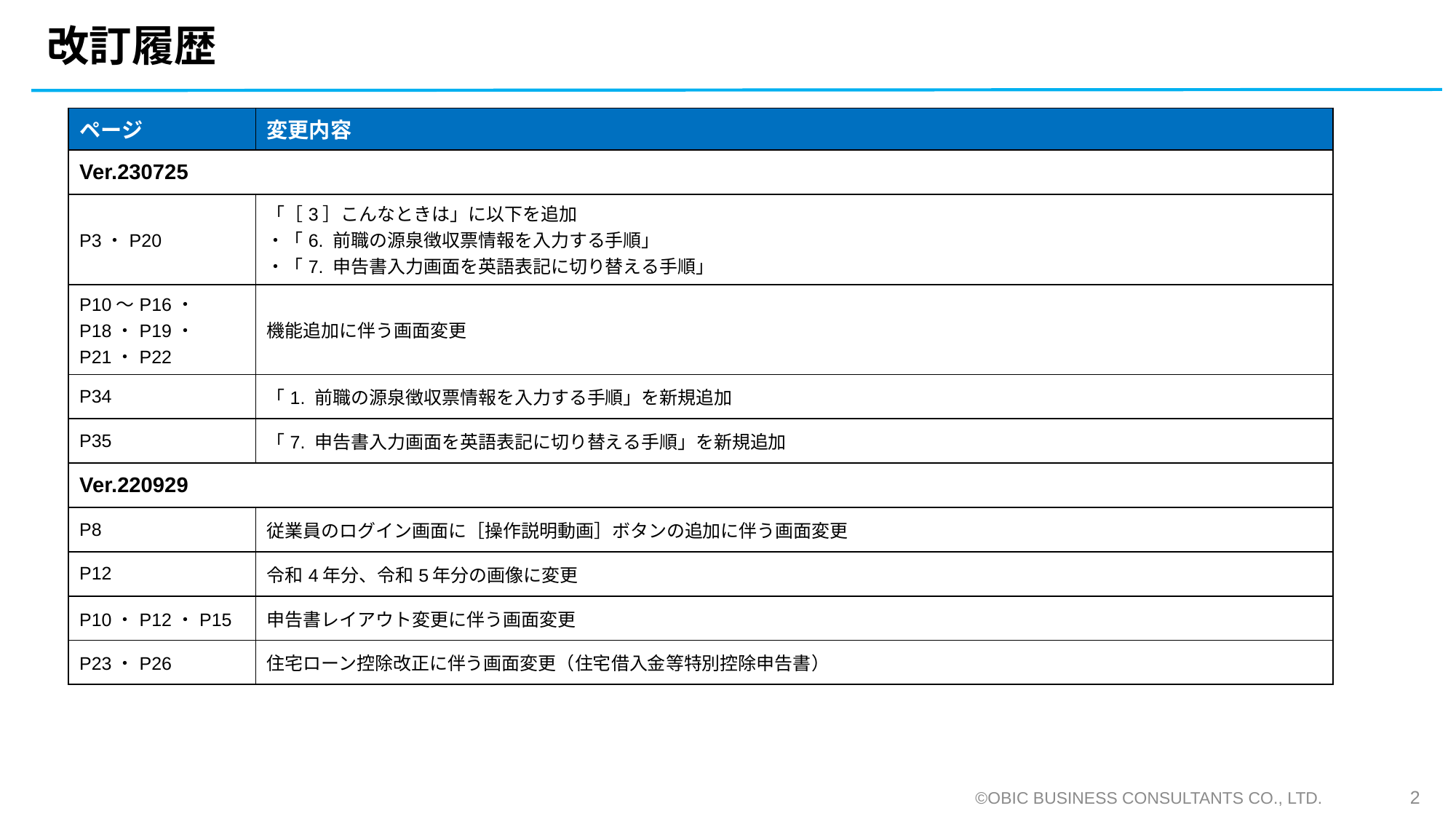

# 改訂履歴

| ページ | 変更内容 |
| --- | --- |
| Ver.230725 |  |
| P3・P20 | 「［3］こんなときは」に以下を追加 ・「6. 前職の源泉徴収票情報を入力する手順」 ・「7. 申告書入力画面を英語表記に切り替える手順」 |
| P10〜P16・P18・P19・P21・P22 | 機能追加に伴う画面変更 |
| P34 | 「1. 前職の源泉徴収票情報を入力する手順」を新規追加 |
| P35 | 「7. 申告書入力画面を英語表記に切り替える手順」を新規追加 |
| Ver.220929 |  |
| P8 | 従業員のログイン画面に［操作説明動画］ボタンの追加に伴う画面変更 |
| P12 | 令和4年分、令和5年分の画像に変更 |
| P10・P12・P15 | 申告書レイアウト変更に伴う画面変更 |
| P23・P26 | 住宅ローン控除改正に伴う画面変更（住宅借入金等特別控除申告書） |
©OBIC BUSINESS CONSULTANTS CO., LTD.
2